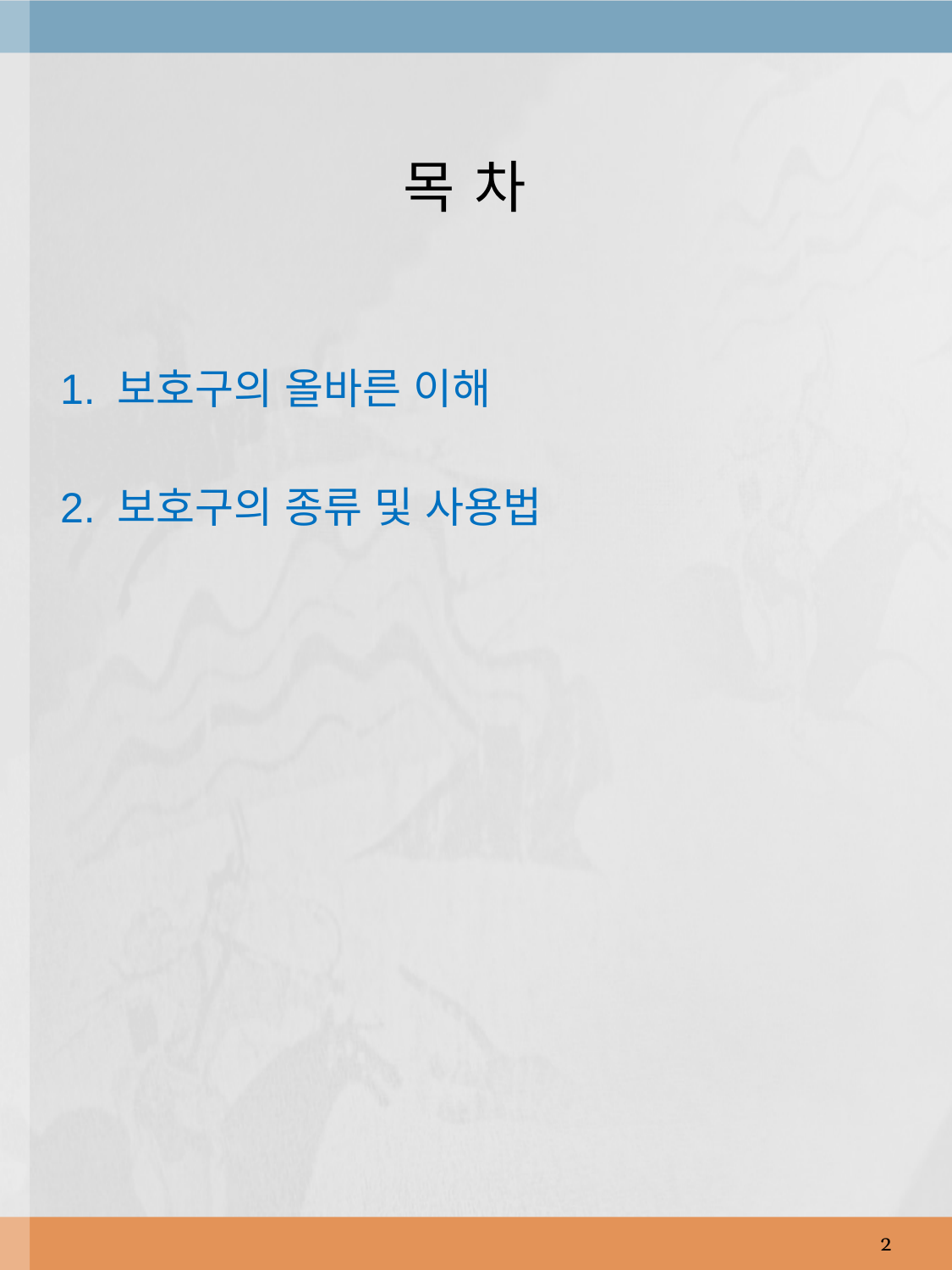

# 목 차

1. 보호구의 올바른 이해

2. 보호구의 종류 및 사용법

2